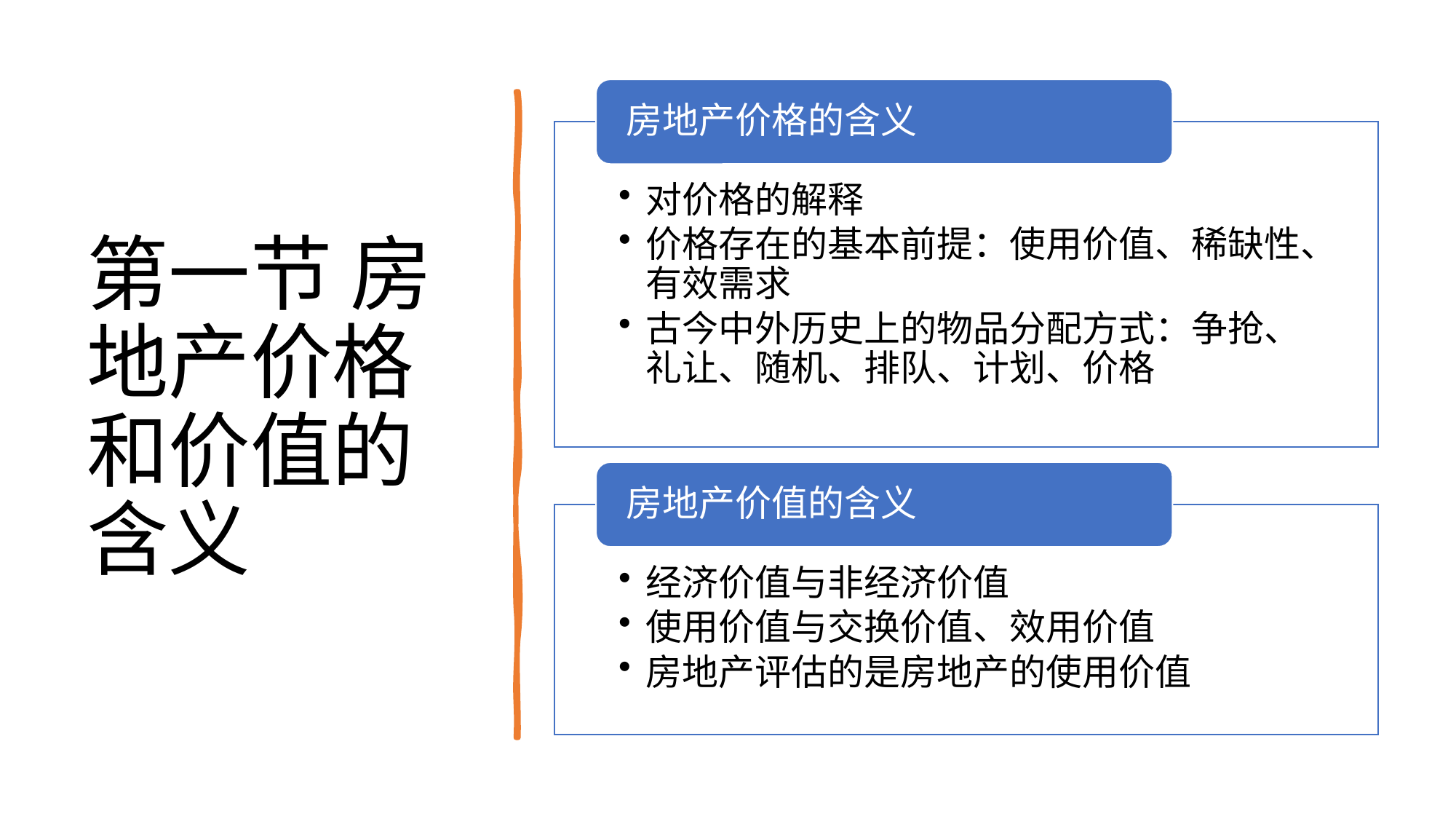

对价格的解释
价格存在的基本前提：使用价值、稀缺性、有效需求
古今中外历史上的物品分配方式：争抢、礼让、随机、排队、计划、价格
房地产价格的含义
经济价值与非经济价值
使用价值与交换价值、效用价值
房地产评估的是房地产的使用价值
房地产价值的含义
# 第一节 房地产价格和价值的含义